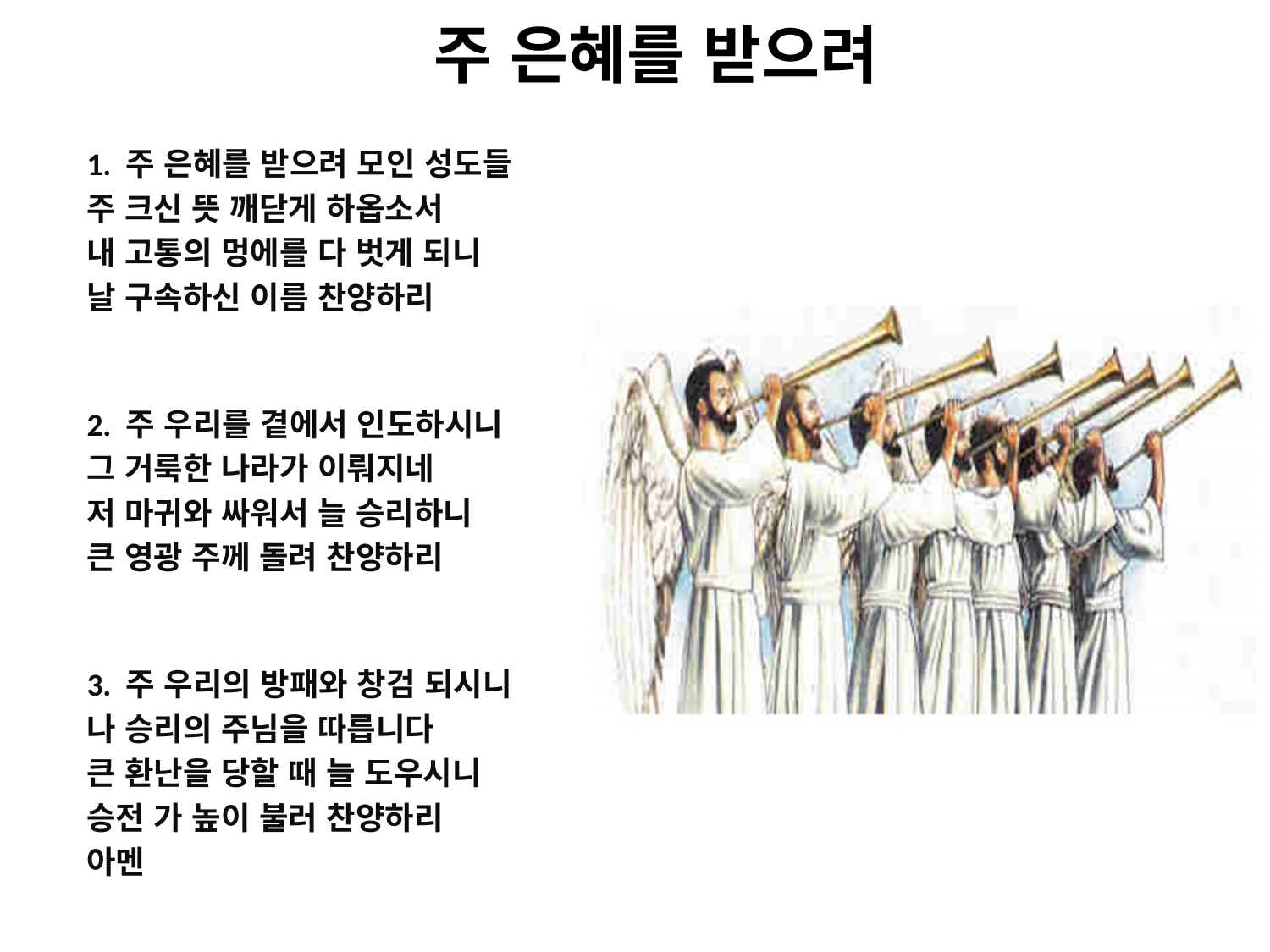

# 주 은혜를 받으려
1. 주 은혜를 받으려 모인 성도들
주 크신 뜻 깨닫게 하옵소서
내 고통의 멍에를 다 벗게 되니
날 구속하신 이름 찬양하리

2. 주 우리를 곁에서 인도하시니
그 거룩한 나라가 이뤄지네
저 마귀와 싸워서 늘 승리하니
큰 영광 주께 돌려 찬양하리

3. 주 우리의 방패와 창검 되시니
나 승리의 주님을 따릅니다
큰 환난을 당할 때 늘 도우시니
승전 가 높이 불러 찬양하리
아멘